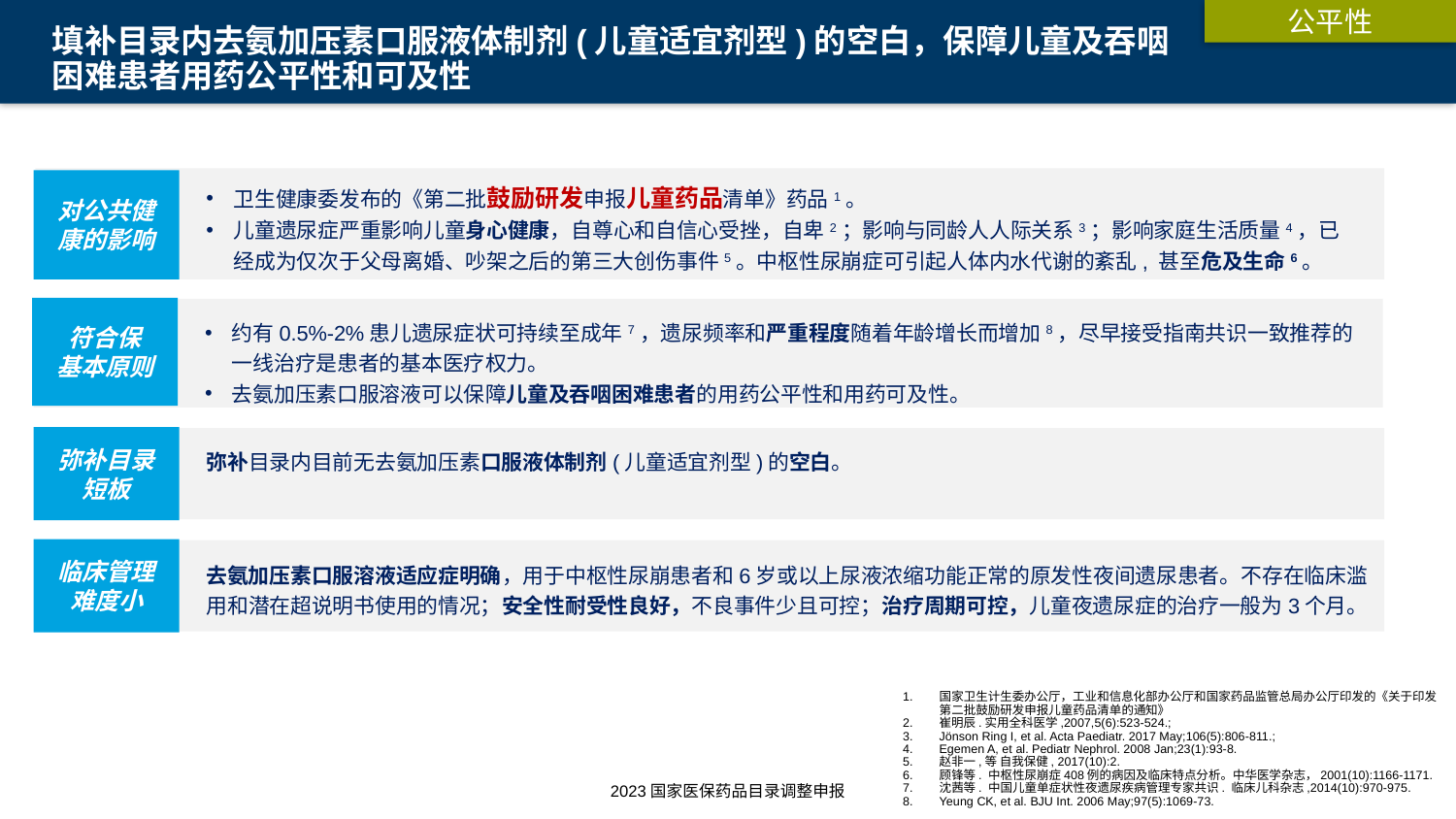

公平性
# 填补目录内去氨加压素口服液体制剂(儿童适宜剂型)的空白，保障儿童及吞咽 困难患者用药公平性和可及性

对公共健康的影响
卫生健康委发布的《第二批鼓励研发申报儿童药品清单》药品1。
儿童遗尿症严重影响儿童身心健康，自尊心和自信心受挫，自卑2；影响与同龄人人际关系3；影响家庭生活质量4，已经成为仅次于父母离婚、吵架之后的第三大创伤事件5。中枢性尿崩症可引起人体内水代谢的紊乱, 甚至危及生命6。
符合保
基本原则

约有0.5%-2%患儿遗尿症状可持续至成年7，遗尿频率和严重程度随着年龄增长而增加8，尽早接受指南共识一致推荐的一线治疗是患者的基本医疗权力。
去氨加压素口服溶液可以保障儿童及吞咽困难患者的用药公平性和用药可及性。
弥补目录短板

弥补目录内目前无去氨加压素口服液体制剂(儿童适宜剂型)的空白。
临床管理难度小

去氨加压素口服溶液适应症明确，用于中枢性尿崩患者和6岁或以上尿液浓缩功能正常的原发性夜间遗尿患者。不存在临床滥用和潜在超说明书使用的情况；安全性耐受性良好，不良事件少且可控；治疗周期可控，儿童夜遗尿症的治疗一般为3个月。
国家卫生计生委办公厅，工业和信息化部办公厅和国家药品监管总局办公厅印发的《关于印发第二批鼓励研发申报儿童药品清单的通知》
崔明辰.实用全科医学,2007,5(6):523-524.;
Jönson Ring I, et al. Acta Paediatr. 2017 May;106(5):806-811.;
Egemen A, et al. Pediatr Nephrol. 2008 Jan;23(1):93-8.
赵非一,等 自我保健, 2017(10):2.
顾锋等. 中枢性尿崩症408例的病因及临床特点分析。中华医学杂志，2001(10):1166-1171.
沈茜等. 中国儿童单症状性夜遗尿疾病管理专家共识. 临床儿科杂志,2014(10):970-975.
Yeung CK, et al. BJU Int. 2006 May;97(5):1069-73.